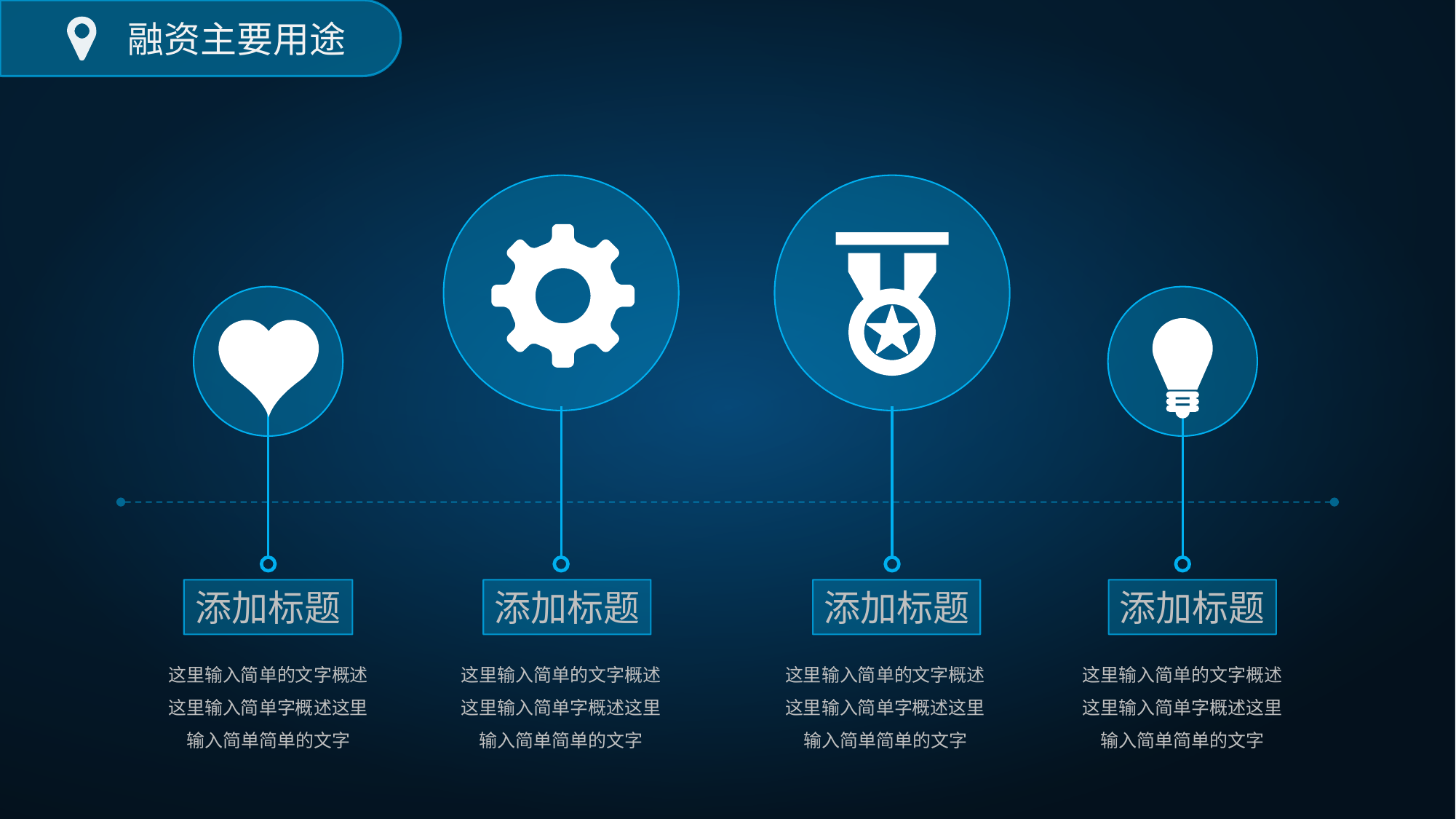

融资主要用途

添加标题
添加标题
添加标题
添加标题
这里输入简单的文字概述这里输入简单字概述这里输入简单简单的文字
这里输入简单的文字概述这里输入简单字概述这里输入简单简单的文字
这里输入简单的文字概述这里输入简单字概述这里输入简单简单的文字
这里输入简单的文字概述这里输入简单字概述这里输入简单简单的文字